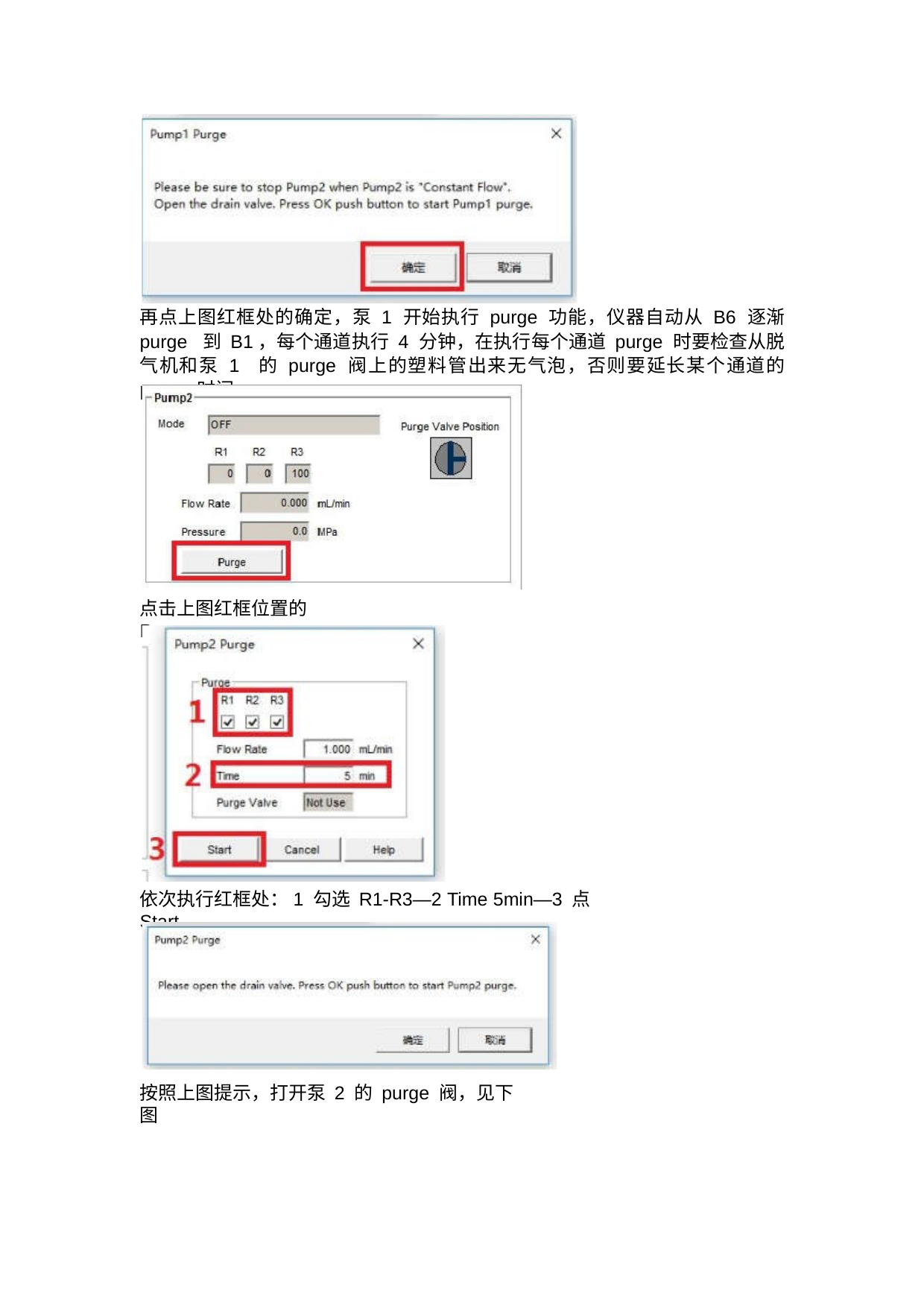

再点上图红框处的确定，泵 1 开始执行 purge 功能，仪器自动从 B6 逐渐 purge  到 B1，每个通道执行 4 分钟，在执行每个通道 purge 时要检查从脱气机和泵 1  的 purge 阀上的塑料管出来无气泡，否则要延长某个通道的 purge 时间。

点击上图红框位置的 Purge

依次执行红框处：1 勾选 R1-R3—2 Time 5min—3 点 Start

按照上图提示，打开泵 2 的 purge 阀，见下图